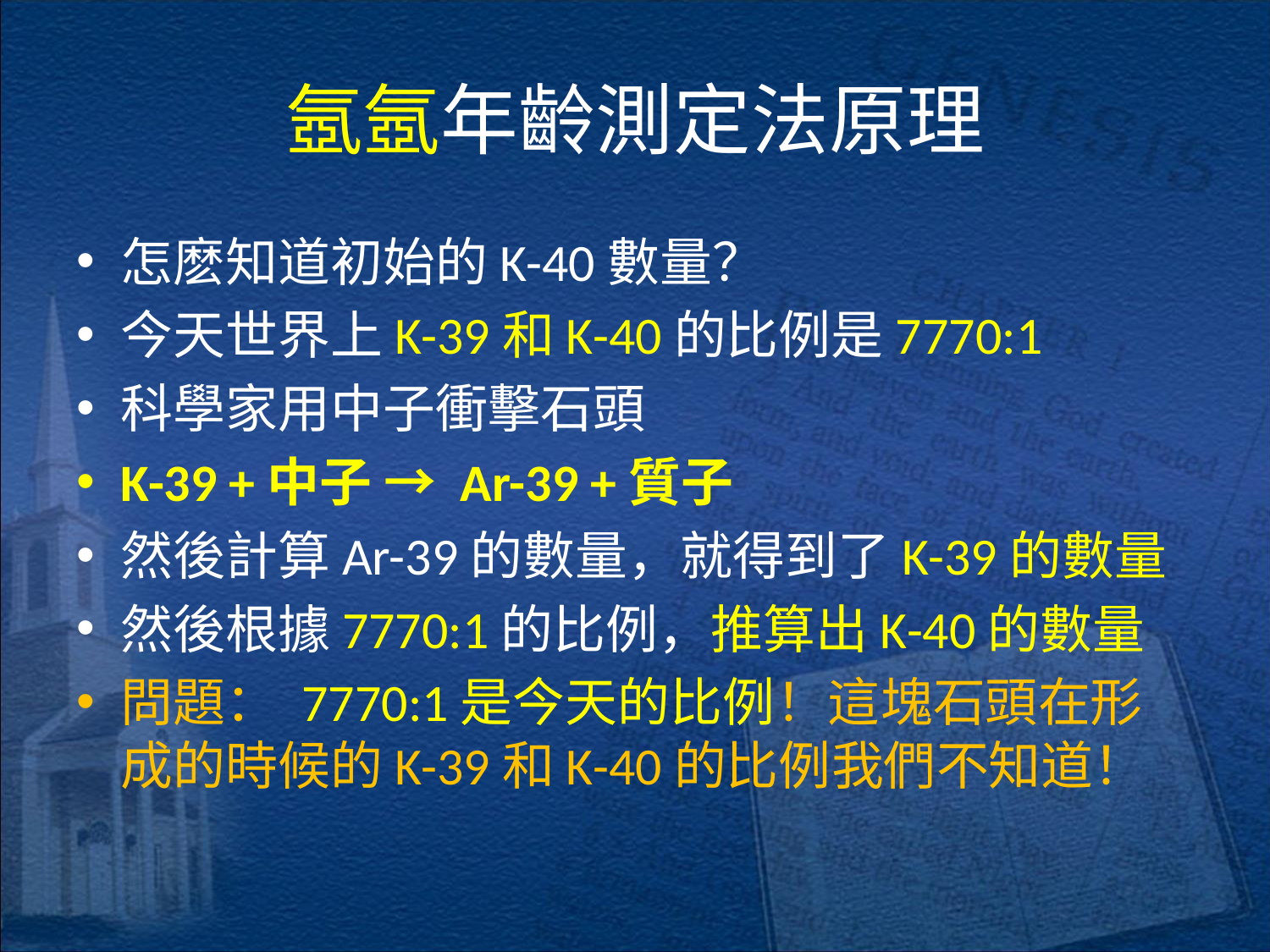

# 氬氬年齡測定法原理
怎麽知道初始的K-40數量？
今天世界上K-39和K-40的比例是7770:1
科學家用中子衝擊石頭
K-39 +中子 → Ar-39 +質子
然後計算Ar-39的數量，就得到了K-39的數量
然後根據7770:1的比例，推算出K-40的數量
問題： 7770:1是今天的比例！這塊石頭在形成的時候的K-39和K-40的比例我們不知道！